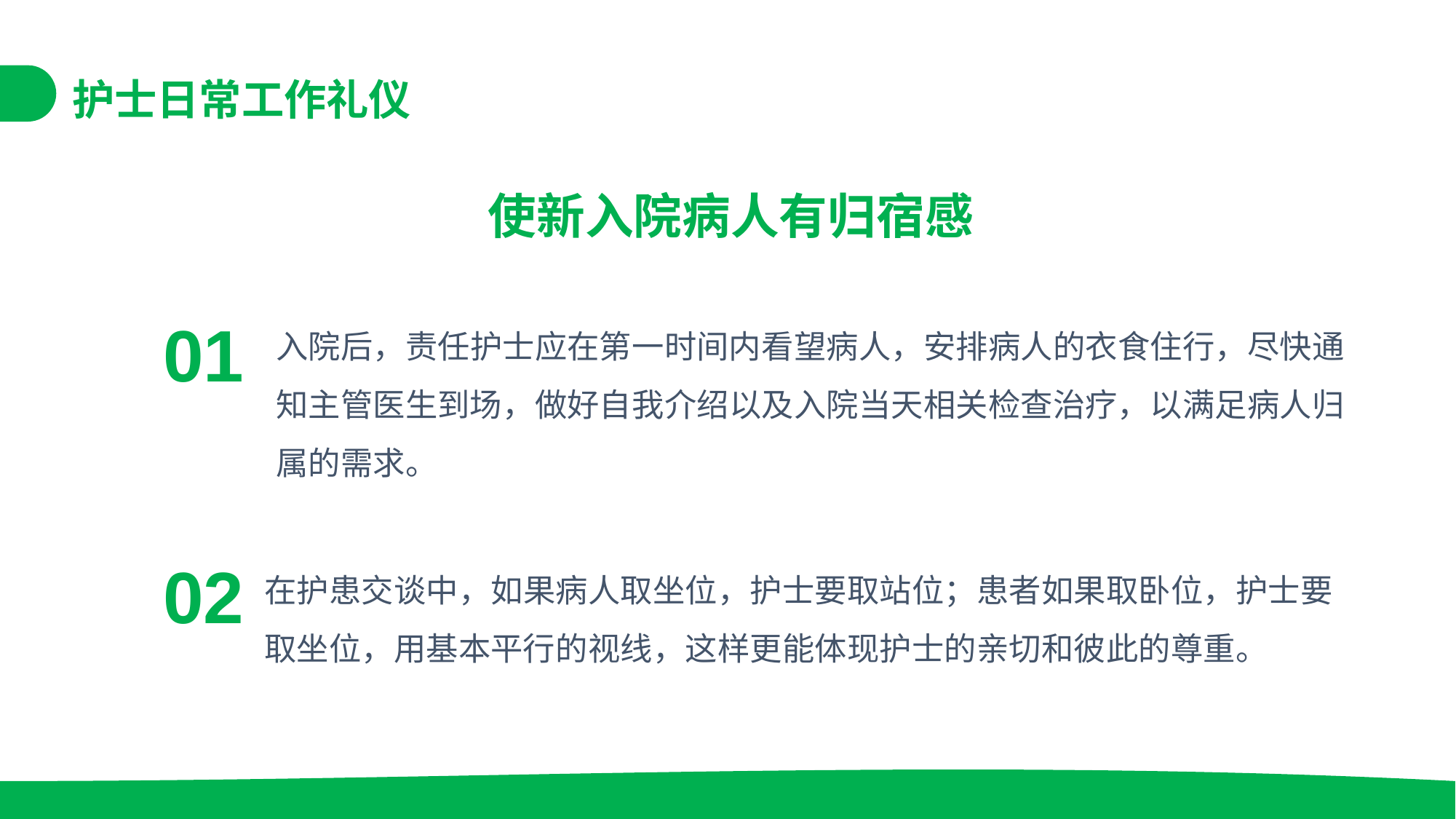

护士日常工作礼仪

使新入院病人有归宿感
入院后，责任护士应在第一时间内看望病人，安排病人的衣食住行，尽快通知主管医生到场，做好自我介绍以及入院当天相关检查治疗，以满足病人归属的需求。
01
在护患交谈中，如果病人取坐位，护士要取站位；患者如果取卧位，护士要取坐位，用基本平行的视线，这样更能体现护士的亲切和彼此的尊重。
02